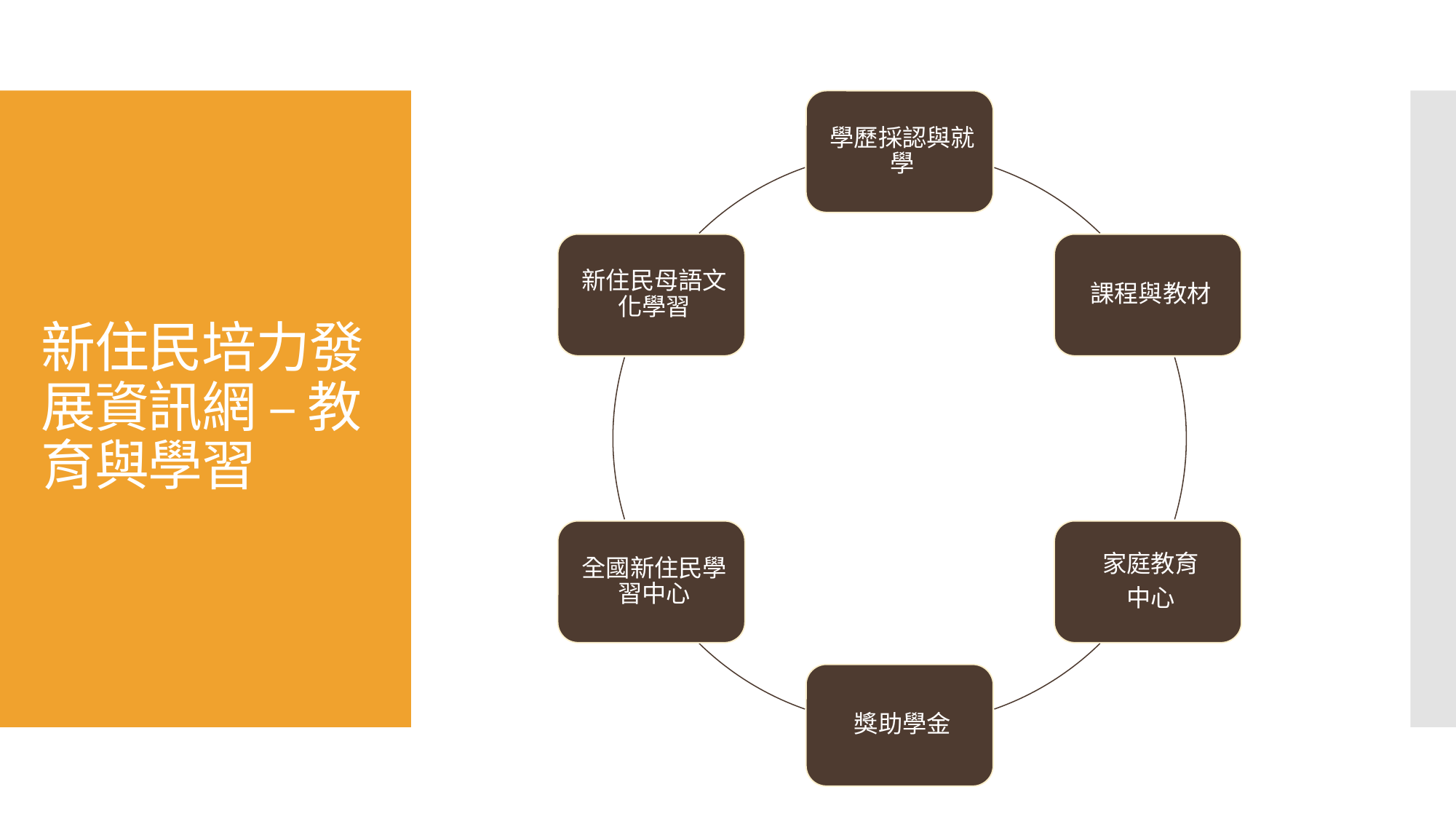

學歷採認與就學
課程與教材
家庭教育
中心
獎助學金
全國新住民學習中心
新住民母語文化學習
# 新住民培力發展資訊網 – 教育與學習